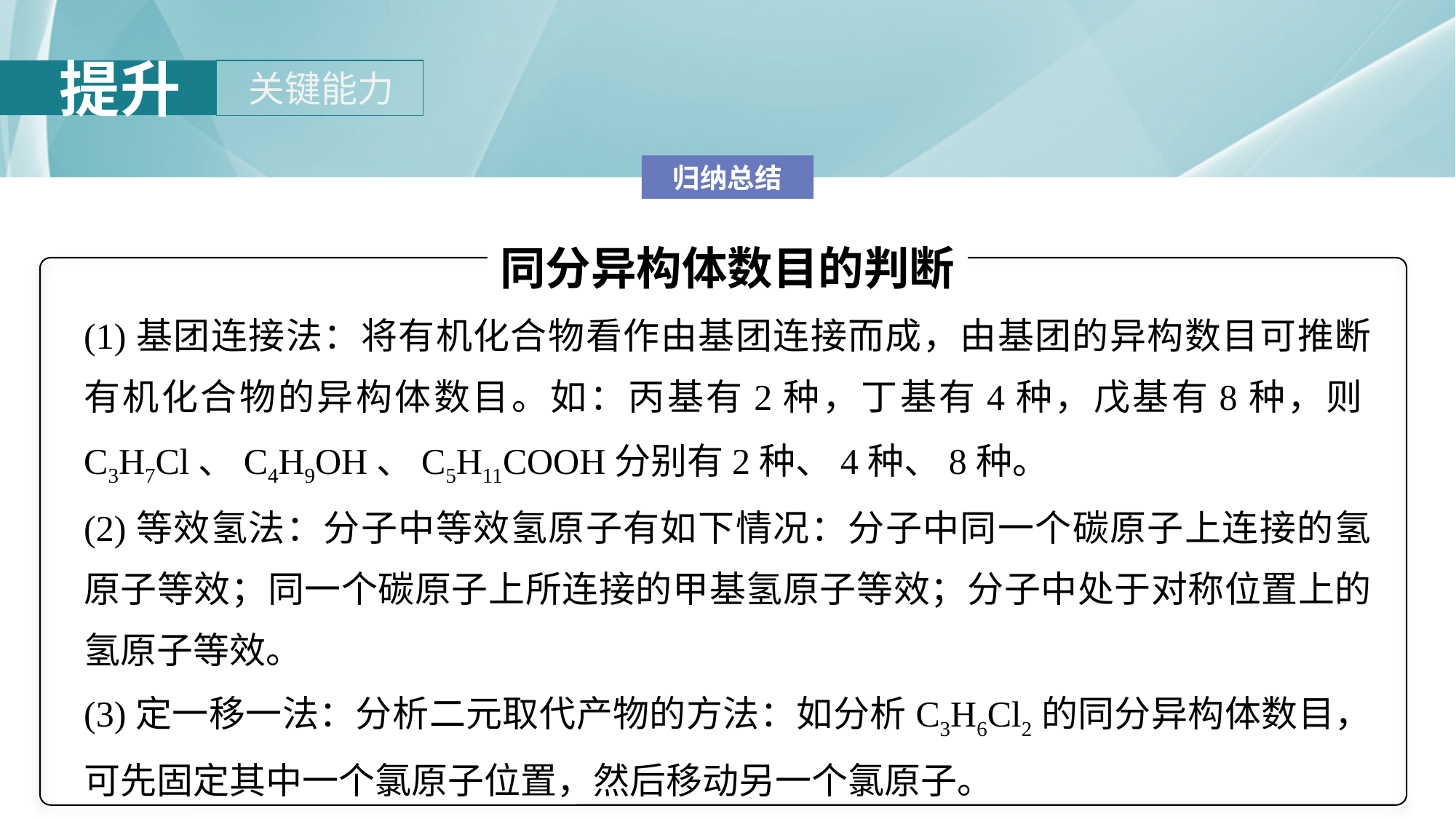

同分异构体数目的判断

(1)基团连接法：将有机化合物看作由基团连接而成，由基团的异构数目可推断有机化合物的异构体数目。如：丙基有2种，丁基有4种，戊基有8种，则C3H7Cl、C4H9OH、C5H11COOH分别有2种、4种、8种。
(2)等效氢法：分子中等效氢原子有如下情况：分子中同一个碳原子上连接的氢原子等效；同一个碳原子上所连接的甲基氢原子等效；分子中处于对称位置上的氢原子等效。
(3)定一移一法：分析二元取代产物的方法：如分析C3H6Cl2的同分异构体数目，可先固定其中一个氯原子位置，然后移动另一个氯原子。